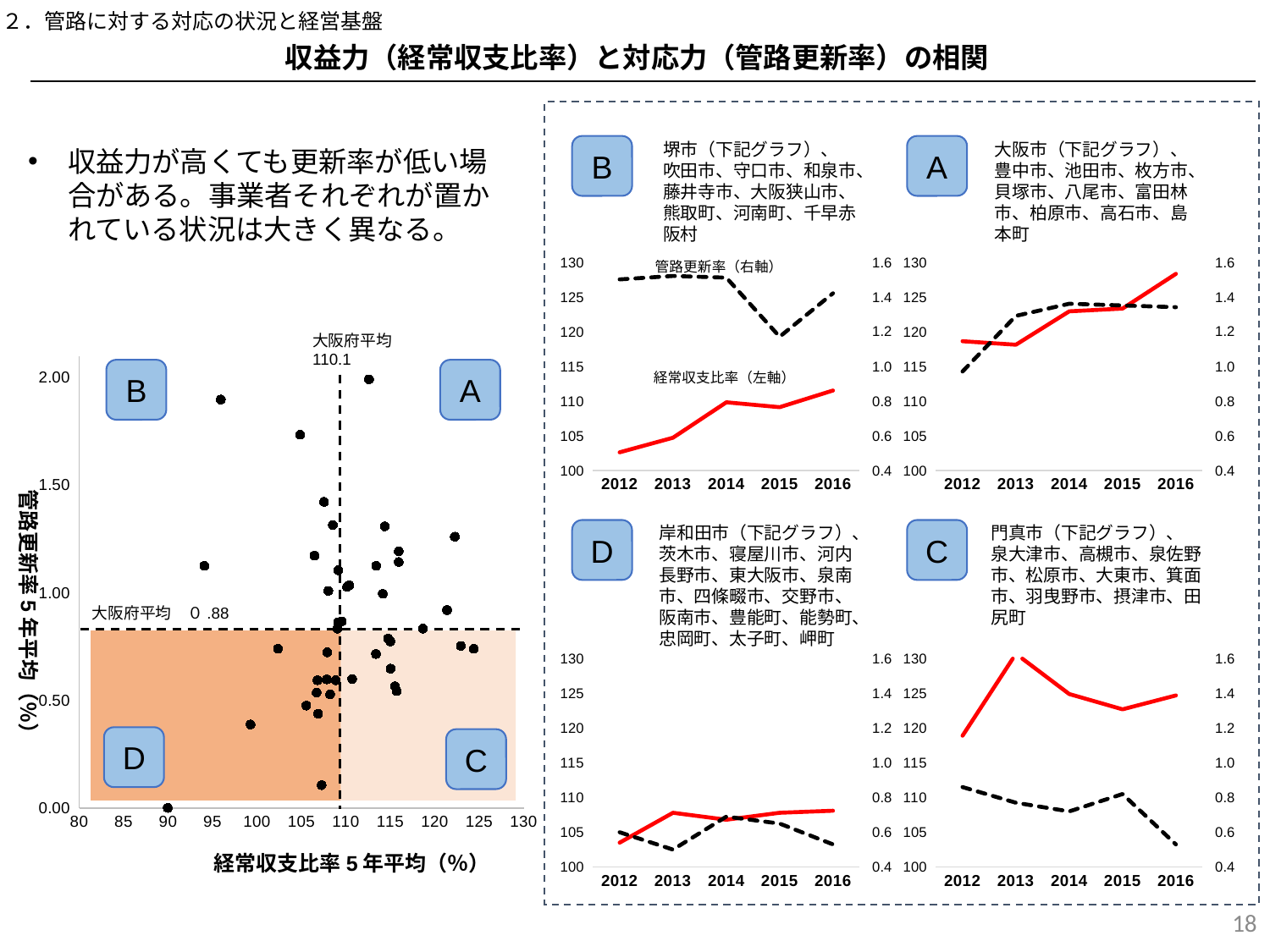

２．管路に対する対応の状況と経営基盤
収益力（経常収支比率）と対応力（管路更新率）の相関

堺市（下記グラフ）、
吹田市、守口市、和泉市、藤井寺市、大阪狭山市、熊取町、河南町、千早赤阪村
大阪市（下記グラフ）、
豊中市、池田市、枚方市、貝塚市、八尾市、富田林市、柏原市、高石市、島本町
B
A
収益力が高くても更新率が低い場合がある。事業者それぞれが置かれている状況は大きく異なる。

### Chart

| Category | 経常収支比率 | 管路更新率 |
|---|---|---|
| 2012 | 102.6 | 1.5 |
| 2013 | 104.7 | 1.52 |
| 2014 | 109.8 | 1.51 |
| 2015 | 109.1 | 1.17 |
| 2016 | 111.5 | 1.42 |

### Chart

| Category | 経常収支比率 | 管路更新率 |
|---|---|---|
| 2012 | 118.6 | 0.97 |
| 2013 | 118.1 | 1.29 |
| 2014 | 122.9 | 1.36 |
| 2015 | 123.3 | 1.35 |
| 2016 | 128.3 | 1.34 |
管路更新率（右軸）
大阪府平均  110.1

### Chart

| Category | Y の値 |
|---|---|
B
A
経常収支比率（左軸）
管路更新率5年平均（％）
岸和田市（下記グラフ）、
茨木市、寝屋川市、河内長野市、東大阪市、泉南市、四條畷市、交野市、阪南市、豊能町、能勢町、忠岡町、太子町、岬町
門真市（下記グラフ）、
泉大津市、高槻市、泉佐野市、松原市、大東市、箕面市、羽曳野市、摂津市、田尻町
D
C
大阪府平均　０.88

### Chart

| Category | 経常収支比率 | 管路更新率 |
|---|---|---|
| 2012 | 103.5 | 0.6 |
| 2013 | 107.8 | 0.5 |
| 2014 | 106.8 | 0.69 |
| 2015 | 107.8 | 0.65 |
| 2016 | 108.1 | 0.53 |

### Chart

| Category | 経常収支比率 | 管路更新率 |
|---|---|---|
| 2012 | 118.9 | 0.86 |
| 2013 | 130.7 | 0.77 |
| 2014 | 124.9 | 0.72 |
| 2015 | 122.7 | 0.82 |
| 2016 | 124.7 | 0.53 |
D
C
経常収支比率5年平均（％）
18